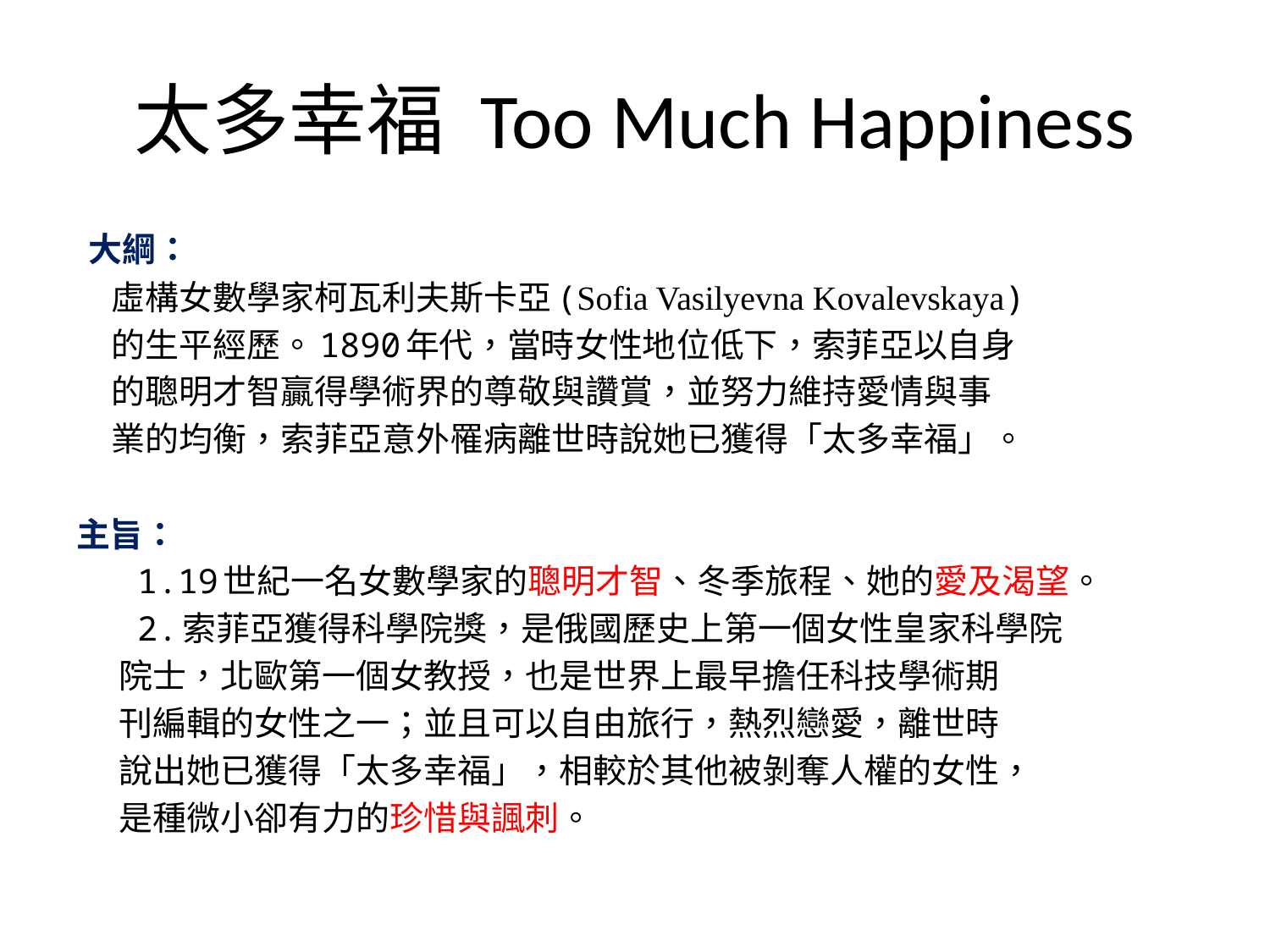

# 太多幸福 Too Much Happiness
 大綱：
    虛構女數學家柯瓦利夫斯卡亞(Sofia Vasilyevna Kovalevskaya)
    的生平經歷。1890年代，當時女性地位低下，索菲亞以自身
    的聰明才智贏得學術界的尊敬與讚賞，並努力維持愛情與事
    業的均衡，索菲亞意外罹病離世時說她已獲得「太多幸福」。

主旨：
   1.19世紀一名女數學家的聰明才智、冬季旅程、她的愛及渴望。
   2.索菲亞獲得科學院獎，是俄國歷史上第一個女性皇家科學院
     院士，北歐第一個女教授，也是世界上最早擔任科技學術期
     刊編輯的女性之一；並且可以自由旅行，熱烈戀愛，離世時
     說出她已獲得「太多幸福」，相較於其他被剝奪人權的女性，
     是種微小卻有力的珍惜與諷刺。